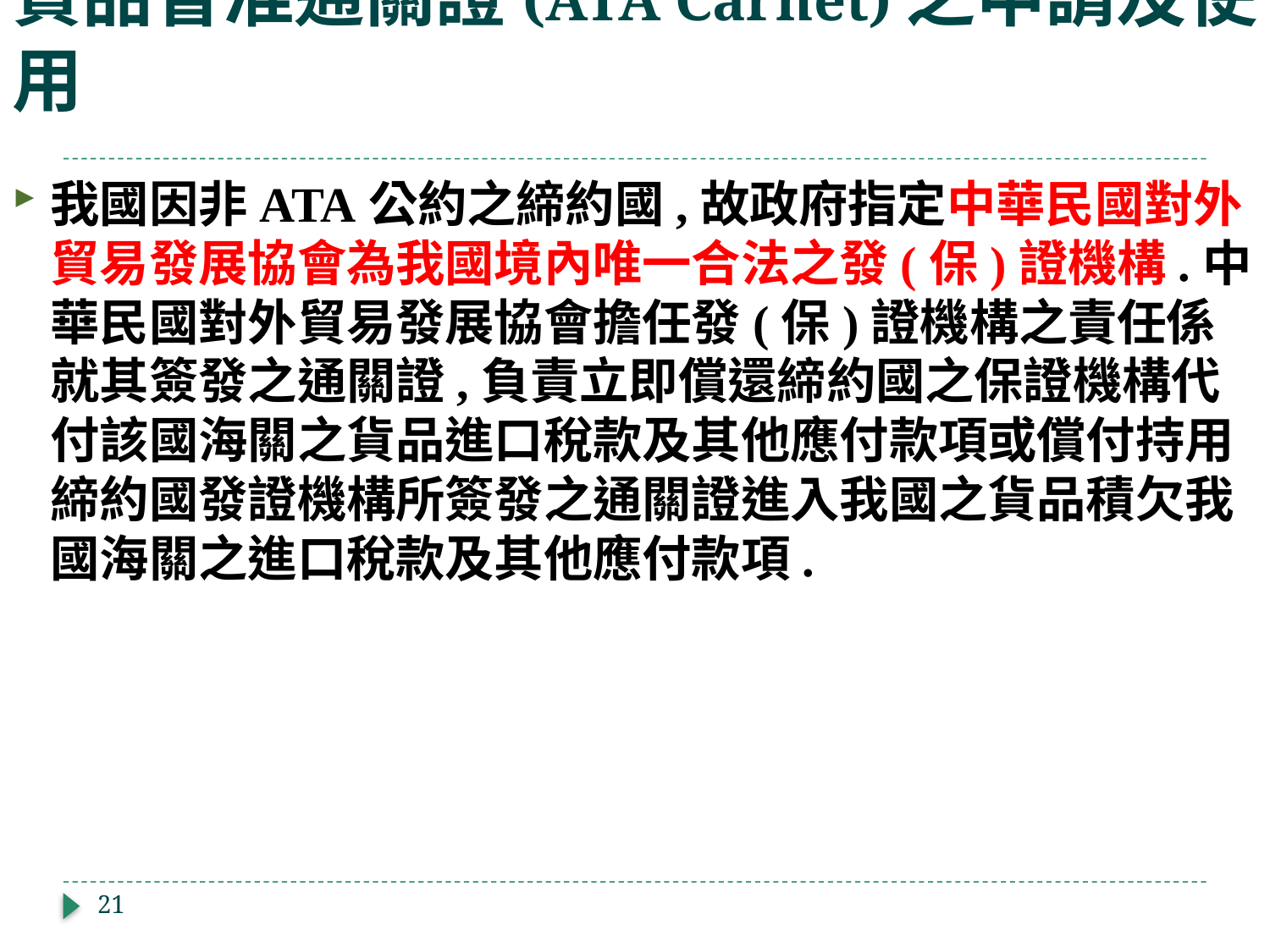

# 貨品暫准通關證(ATA Carnet)之申請及使用
我國因非ATA公約之締約國,故政府指定中華民國對外貿易發展協會為我國境內唯一合法之發(保)證機構.中華民國對外貿易發展協會擔任發(保)證機構之責任係就其簽發之通關證,負責立即償還締約國之保證機構代付該國海關之貨品進口稅款及其他應付款項或償付持用締約國發證機構所簽發之通關證進入我國之貨品積欠我國海關之進口稅款及其他應付款項.
21